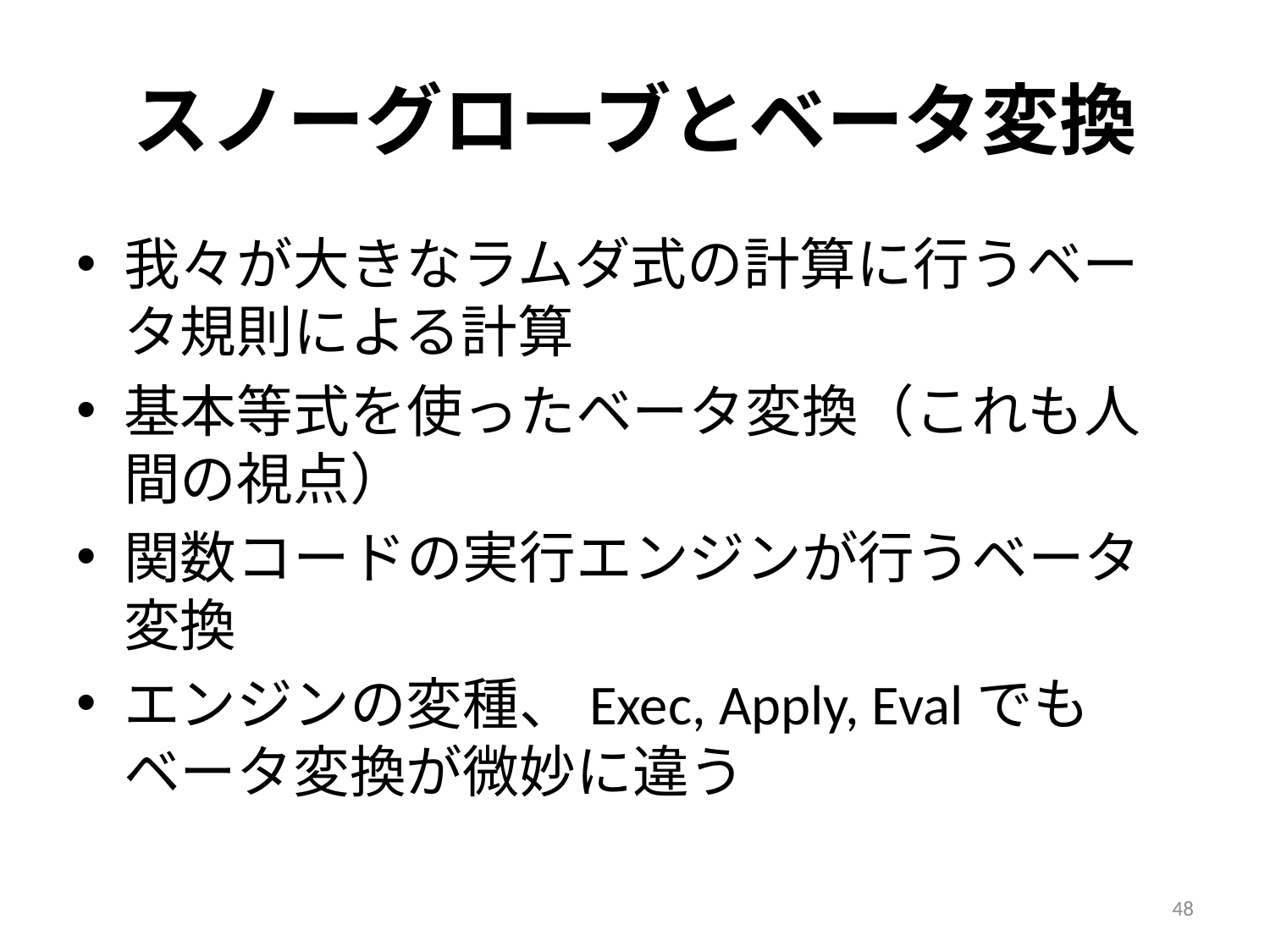

# スノーグローブとベータ変換
我々が大きなラムダ式の計算に行うベータ規則による計算
基本等式を使ったベータ変換（これも人間の視点）
関数コードの実行エンジンが行うベータ変換
エンジンの変種、Exec, Apply, Evalでもベータ変換が微妙に違う
48